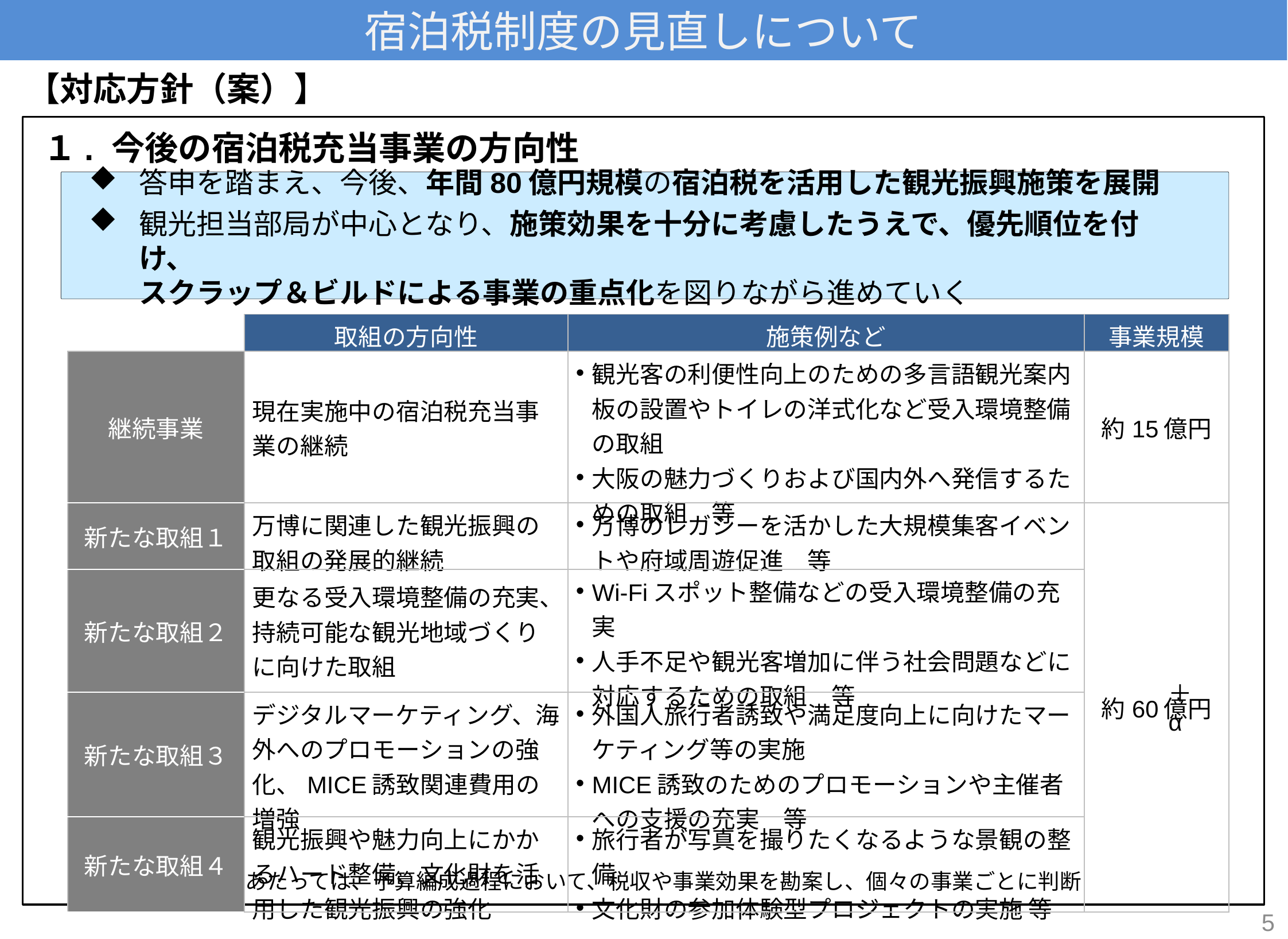

宿泊税制度の見直しについて
【対応方針（案）】

１. 今後の宿泊税充当事業の方向性

答申を踏まえ、今後、年間80億円規模の宿泊税を活用した観光振興施策を展開
観光担当部局が中心となり、施策効果を十分に考慮したうえで、優先順位を付け、
スクラップ＆ビルドによる事業の重点化を図りながら進めていく
|  | 取組の方向性 | 施策例など | 事業規模 |
| --- | --- | --- | --- |
| 継続事業 | 現在実施中の宿泊税充当事業の継続 | 観光客の利便性向上のための多言語観光案内板の設置やトイレの洋式化など受入環境整備の取組 大阪の魅力づくりおよび国内外へ発信するための取組　等 | 約15億円 |
| 新たな取組１ | 万博に関連した観光振興の取組の発展的継続 | 万博のレガシーを活かした大規模集客イベントや府域周遊促進　等 | 約60億円 |
| 新たな取組２ | 更なる受入環境整備の充実、持続可能な観光地域づくりに向けた取組 | Wi-Fiスポット整備などの受入環境整備の充実 人手不足や観光客増加に伴う社会問題などに対応するための取組　等 |  |
| 新たな取組３ | デジタルマーケティング、海外へのプロモーションの強化、MICE誘致関連費用の増強 | 外国人旅行者誘致や満足度向上に向けたマーケティング等の実施 MICE誘致のためのプロモーションや主催者への支援の充実　等 |  |
| 新たな取組４ | 観光振興や魅力向上にかかるハード整備、文化財を活用した観光振興の強化 | 旅行者が写真を撮りたくなるような景観の整備 文化財の参加体験型プロジェクトの実施 等 |  |
＋α
※実際の事業化にあたっては、予算編成過程において、税収や事業効果を勘案し、個々の事業ごとに判断
5